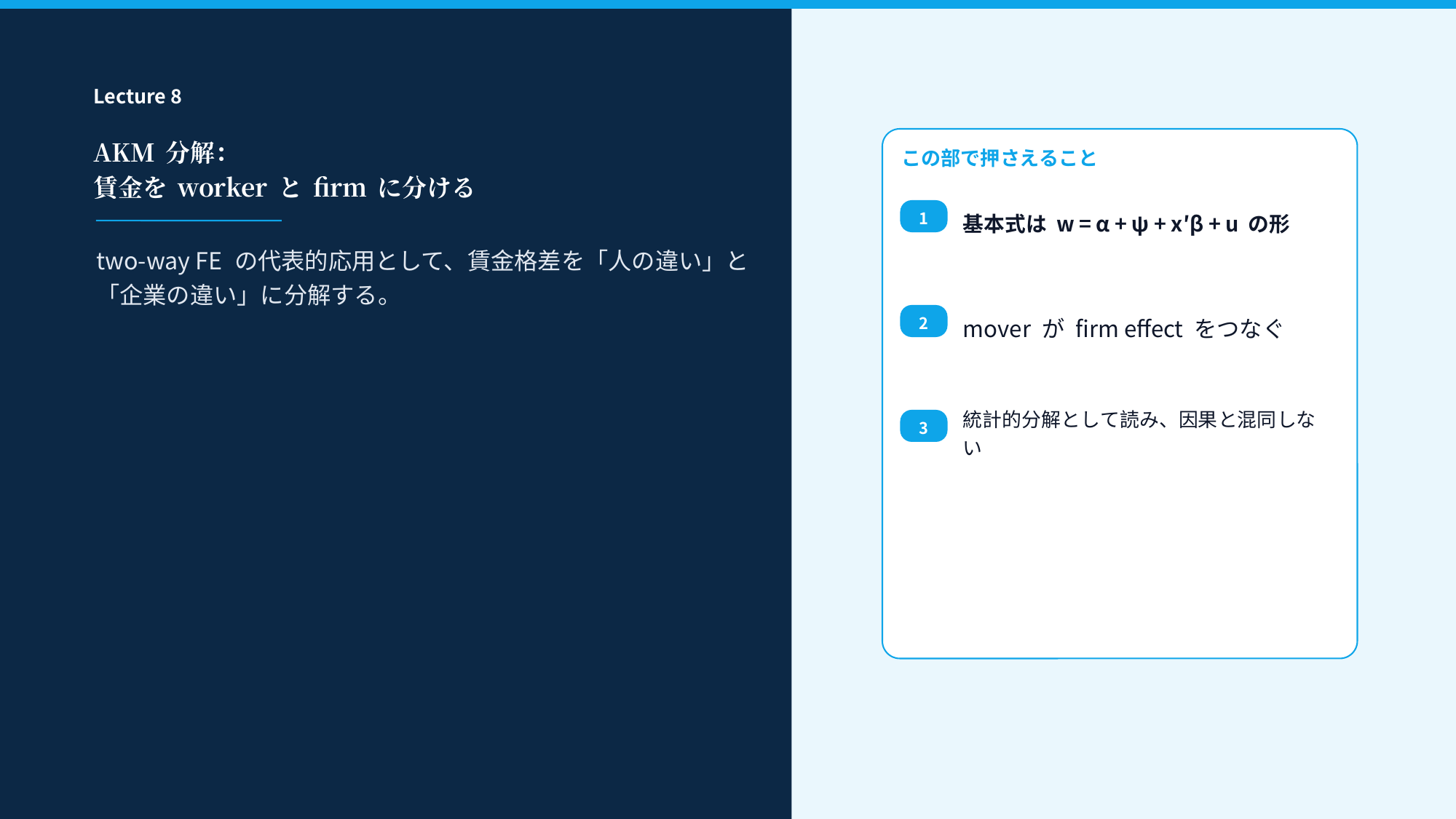

AKM
Lecture 8
Lecture 8

AKM 分解：
賃金を worker と firm に分ける
この部で押さえること
基本式は w = α + ψ + x′β + u の形

1

two-way FE の代表的応用として、賃金格差を「人の違い」と「企業の違い」に分解する。
mover が firm effect をつなぐ

2
統計的分解として読み、因果と混同しない

3
57
計量経済学 I ｜ Lecture 8